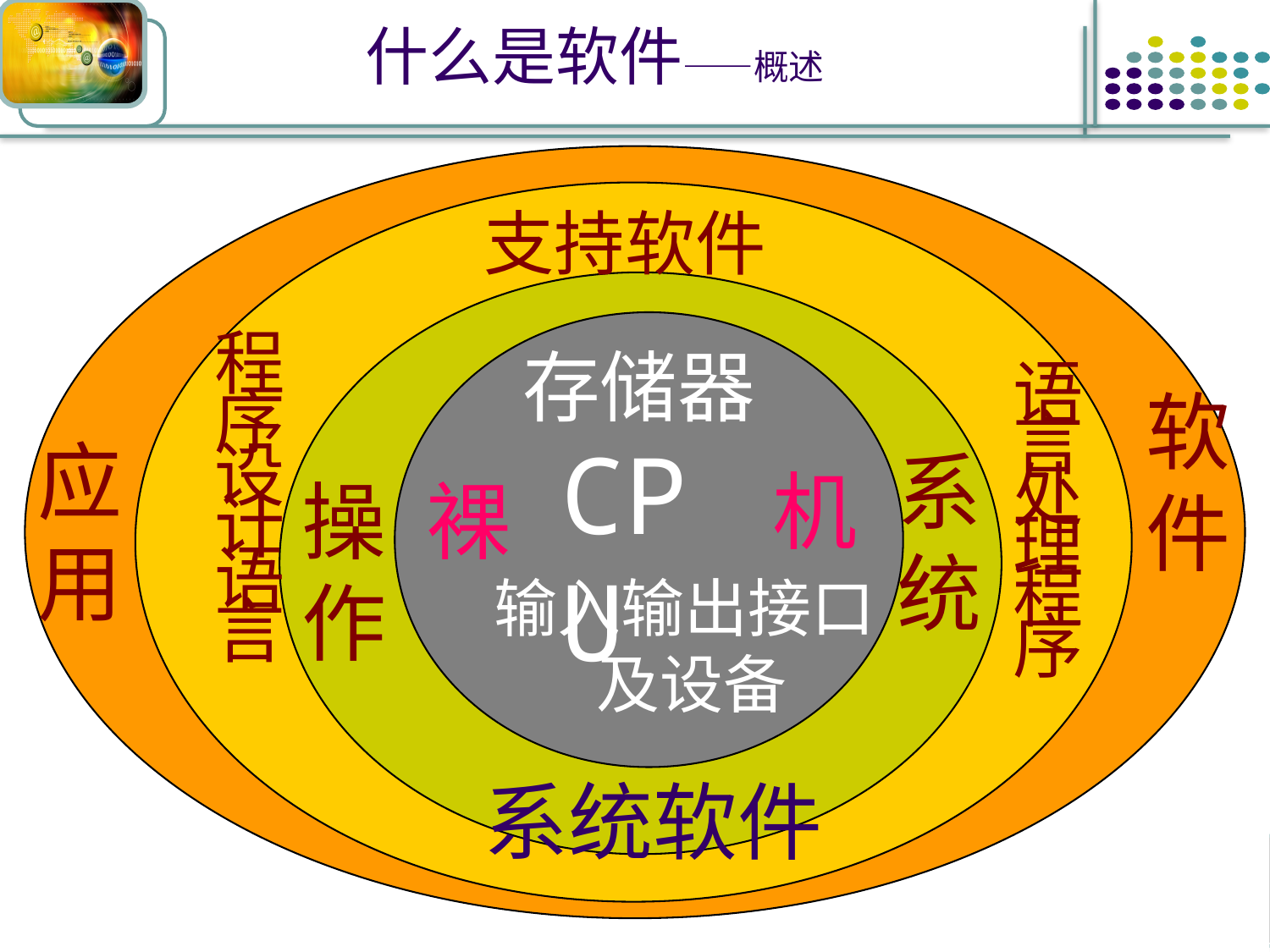

# 什么是软件——概述

支持软件

存储器
程
序
设
计
语
言
语言处理程序
软件
应用
CPU
系统
机
操作
裸
输入输出接口  及设备
系统软件